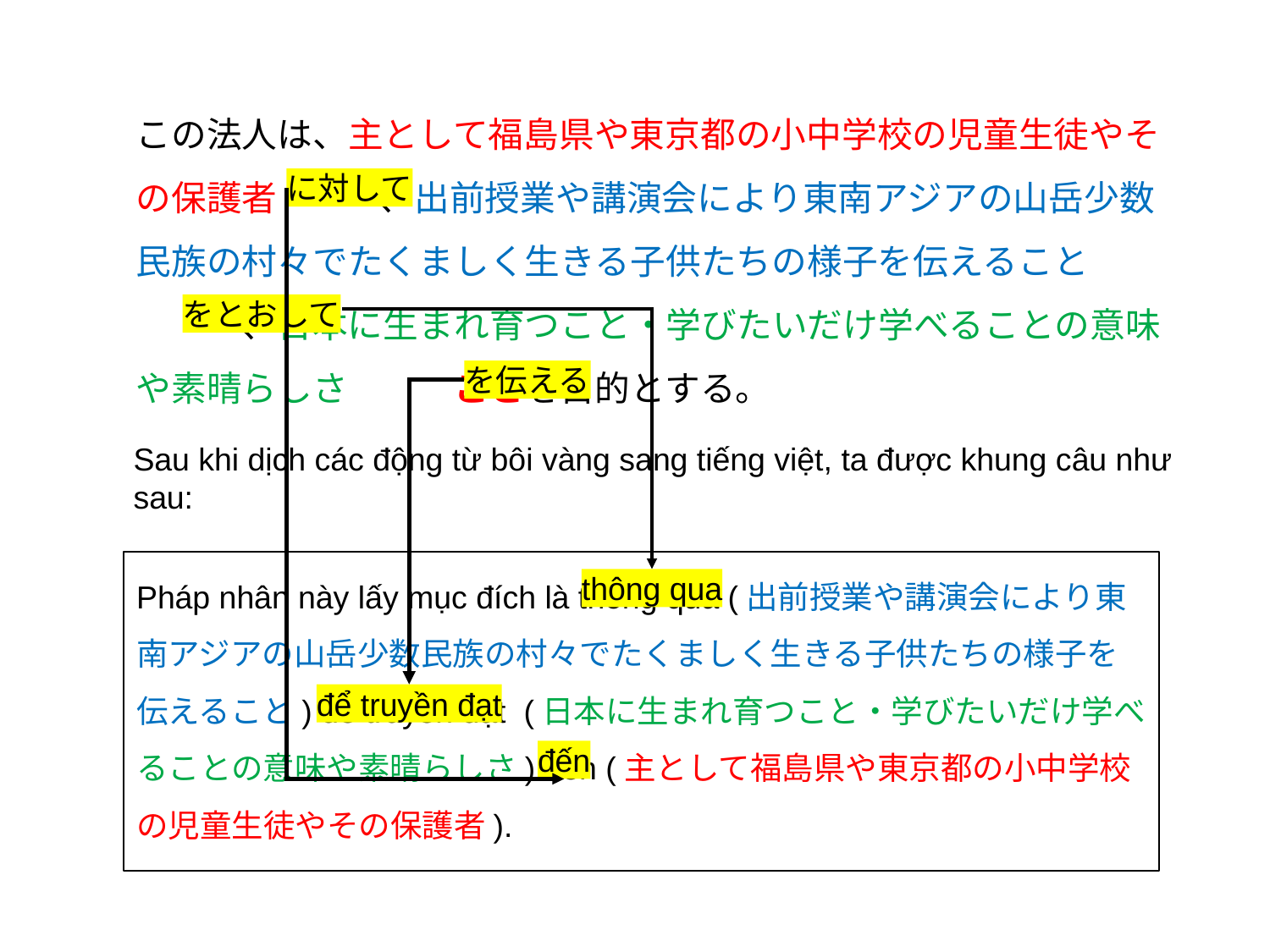

# この法人は、主として福島県や東京都の小中学校の児童生徒やその保護者             、出前授業や講演会により東南アジアの山岳少数民族の村々でたくましく生きる子供たちの様子を伝えること　　　　　、日本に生まれ育つこと・学びたいだけ学べることの意味や素晴らしさ　         ことを目的とする。
に対して
をとおして
を伝える
|  |  |
| --- | --- |
Sau khi dịch các động từ bôi vàng sang tiếng việt, ta được khung câu như sau:

Pháp nhân này lấy mục đích là thông qua (出前授業や講演会により東南アジアの山岳少数民族の村々でたくましく生きる子供たちの様子を伝えること) để truyền đạt  (日本に生まれ育つこと・学びたいだけ学べることの意味や素晴らしさ) đến (主として福島県や東京都の小中学校の児童生徒やその保護者).
thông qua
để truyền đạt
đến